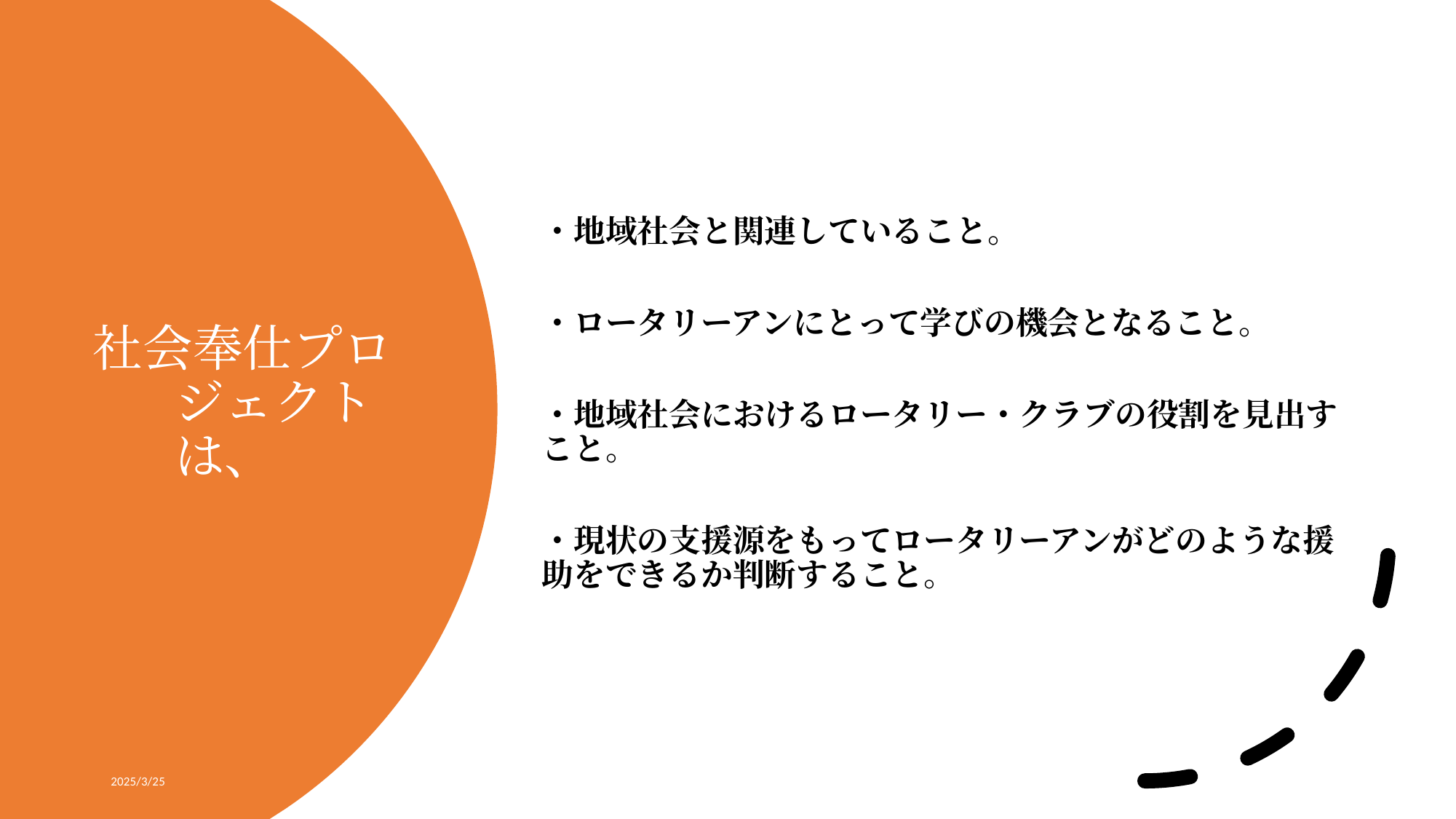

・地域社会と関連していること。

・ロータリーアンにとって学びの機会となること。

・地域社会におけるロータリー・クラブの役割を見出すこと。

・現状の支援源をもってロータリーアンがどのような援助をできるか判断すること。
# 社会奉仕プロジェクトは、

2025/3/25